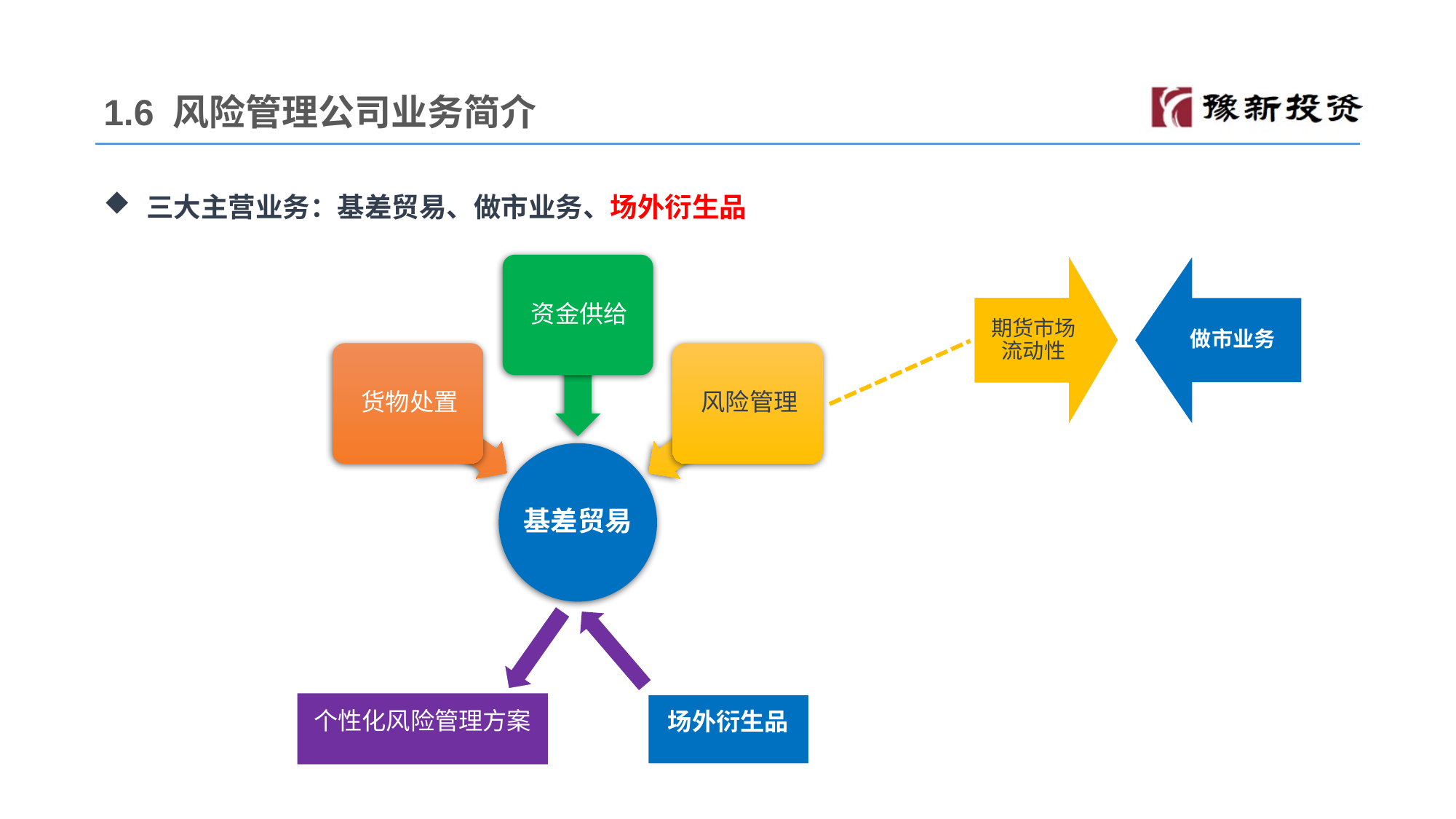

1.6 风险管理公司业务简介
三大主营业务：基差贸易、做市业务、场外衍生品

期货市场流动性
做市业务
基差贸易
货物处置
资金供给
风险管理
个性化风险管理方案
场外衍生品